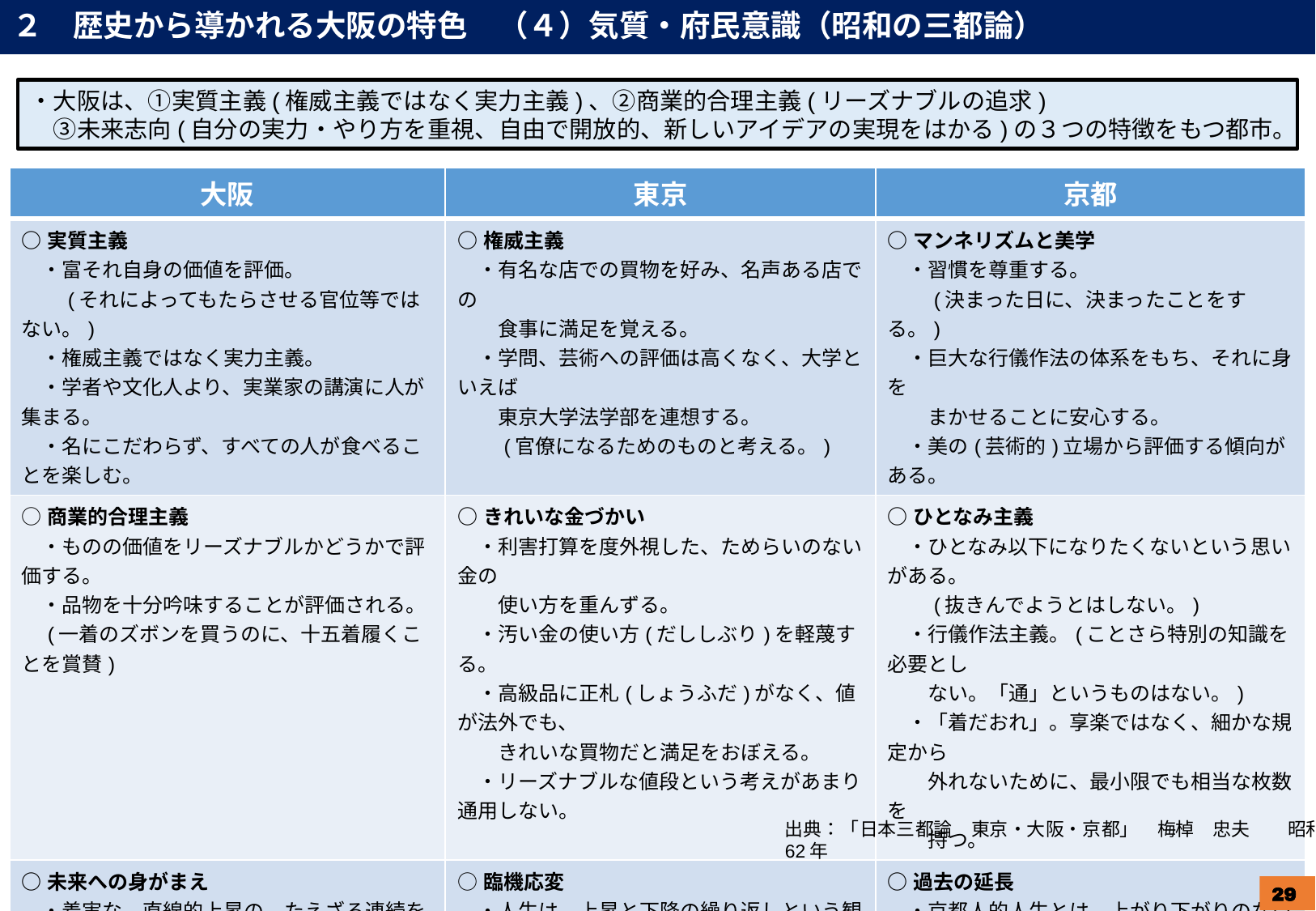

２　歴史から導かれる大阪の特色　（４）気質・府民意識（昭和の三都論）
・大阪は、①実質主義(権威主義ではなく実力主義)、②商業的合理主義(リーズナブルの追求)
　③未来志向(自分の実力・やり方を重視、自由で開放的、新しいアイデアの実現をはかる)の３つの特徴をもつ都市。
| 大阪 | 東京 | 京都 |
| --- | --- | --- |
| ○実質主義 　・富それ自身の価値を評価。 　　(それによってもたらさせる官位等ではない。) 　・権威主義ではなく実力主義。 　・学者や文化人より、実業家の講演に人が集まる。 　・名にこだわらず、すべての人が食べることを楽しむ。 | ○権威主義 　・有名な店での買物を好み、名声ある店での 　　食事に満足を覚える。 　・学問、芸術への評価は高くなく、大学といえば 　　東京大学法学部を連想する。 　　(官僚になるためのものと考える。) | ○マンネリズムと美学 　・習慣を尊重する。 　　(決まった日に、決まったことをする。) 　・巨大な行儀作法の体系をもち、それに身を 　　まかせることに安心する。 　・美の(芸術的)立場から評価する傾向がある。 |
| ○商業的合理主義 　・ものの価値をリーズナブルかどうかで評価する。 　・品物を十分吟味することが評価される。 　(一着のズボンを買うのに、十五着履くことを賞賛) | ○きれいな金づかい 　・利害打算を度外視した、ためらいのない金の 　　使い方を重んずる。 　・汚い金の使い方(だししぶり)を軽蔑する。 　・高級品に正札(しょうふだ)がなく、値が法外でも、 　　きれいな買物だと満足をおぼえる。 　・リーズナブルな値段という考えがあまり通用しない。 | ○ひとなみ主義 　・ひとなみ以下になりたくないという思いがある。 　　(抜きんでようとはしない。) 　・行儀作法主義。(ことさら特別の知識を必要とし 　　ない。「通」というものはない。) 　・「着だおれ」。享楽ではなく、細かな規定から 　　外れないために、最小限でも相当な枚数を 　　持つ。 |
| ○未来への身がまえ 　・着実な、直線的上昇の、たえざる連続を理想像 　　とする。(投機をきらう。) 　・自己の実力、自己流のやり方で、あたらしい 　　アイディアの実現をはかる。 　・自由で、どこの土地のひとを相手にしても、気おく 　　れしない。 　・友人は友人、商売は商売。 | ○臨機応変 　・人生は、上昇と下降の繰り返しという観念をもつ。 　・求められる処世の能力は、「りこう」。刻一刻変　　 　　化する状況に、適切に処置することを評価する。 　・日常的合理主義。 　・決断にいたるまでに、ためらうことを嫌う。 　　(「火事と喧嘩は江戸の華」) 　・分け隔てなく、裏表もない。 | ○過去の延長 　・京都人的人生とは、上がり下がりのない、水平 　　直線。 　・おっとりしており、祇園祭、葵祭いずれも緩やか　　 　 なスペクタクル。 　・人間関係構築にも時間がかかる。 　　(誰に対しても親切なのは、マナーが細かい 　　 ためで、本気で交際しているわけではない) |
出典：「日本三都論　東京・大阪・京都」　梅棹　忠夫　　昭和62年
29